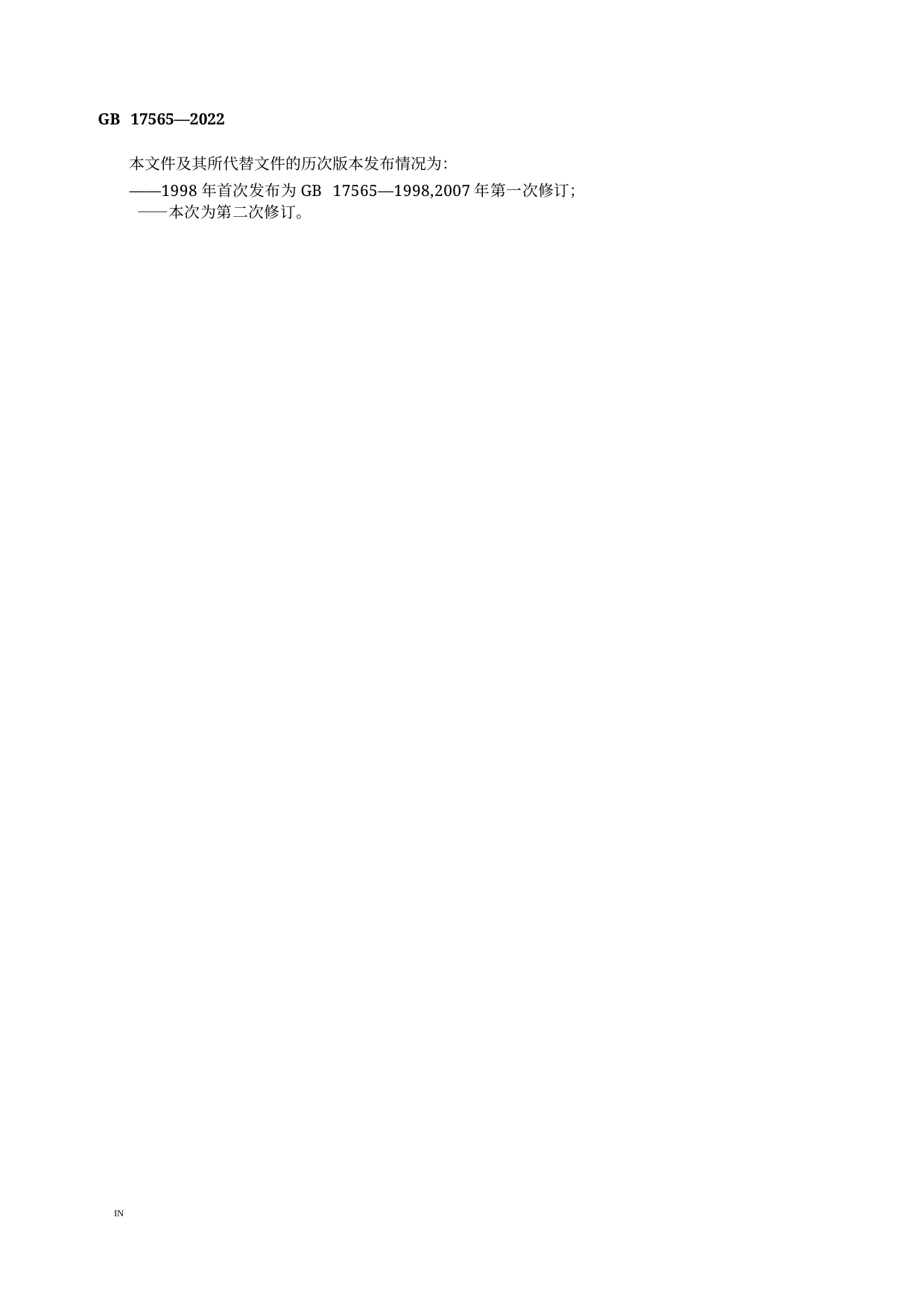

GB 17565—2022

本文件及其所代替文件的历次版本发布情况为：

——1998年首次发布为GB 17565—1998,2007年第一次修订；  ——本次为第二次修订。

IN